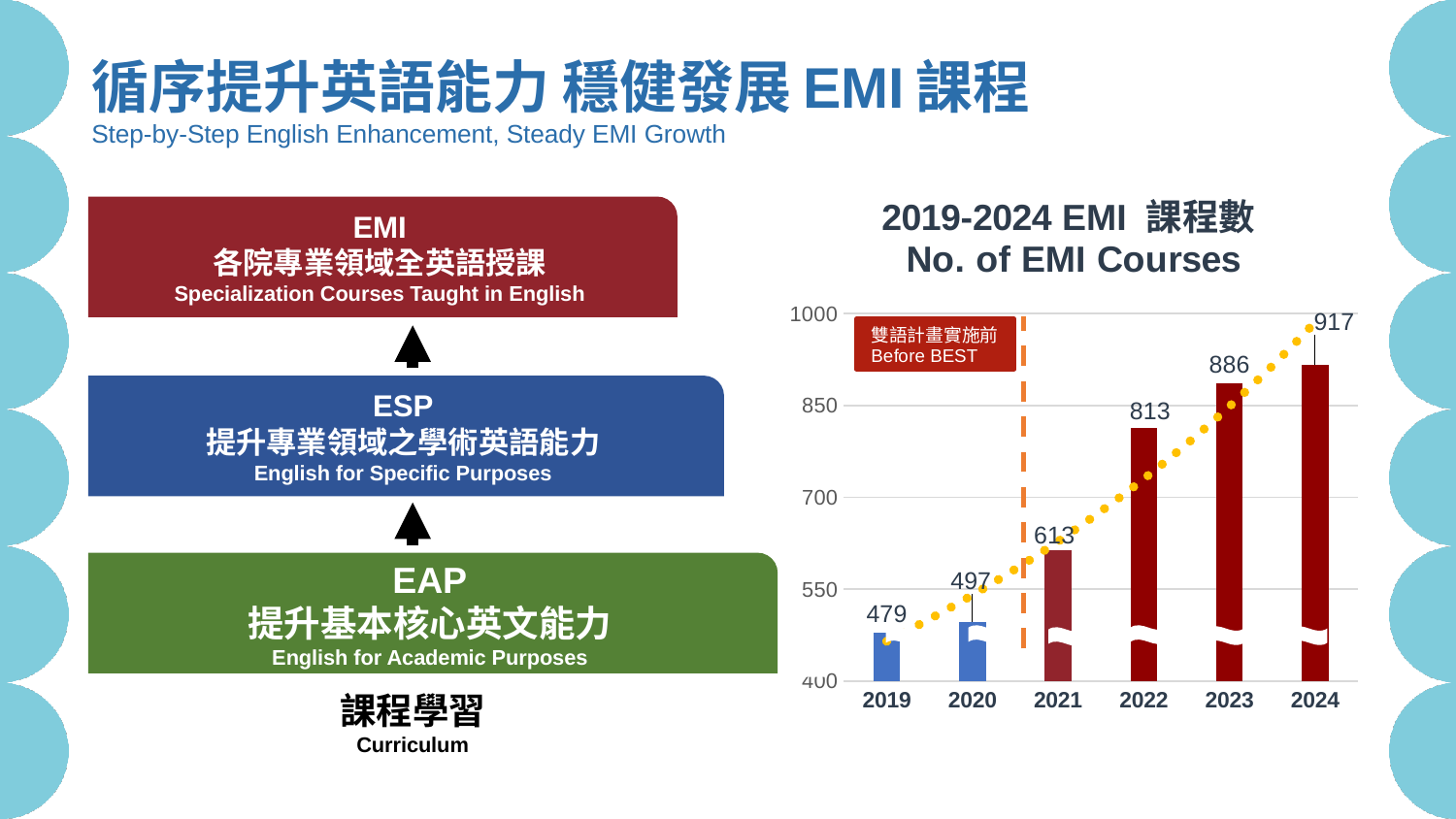

循序提升英語能力 穩健發展EMI課程
Step-by-Step English Enhancement, Steady EMI Growth

### Chart: 2019-2024 EMI 課程數 No. of EMI Courses

| Category | 107-112學年度EMI課程數 |
|---|---|
| 2019 | 479.0 |
| 2020 | 497.0 |
| 2021 | 613.0 |
| 2022 | 813.0 |
| 2023 | 886.0 |
| 2024 | 917.0 |
EMI
各院專業領域全英語授課
Specialization Courses Taught in English
ESP
提升專業領域之學術英語能力
English for Specific Purposes
EAP
提升基本核心英文能力
English for Academic Purposes
課程學習
Curriculum